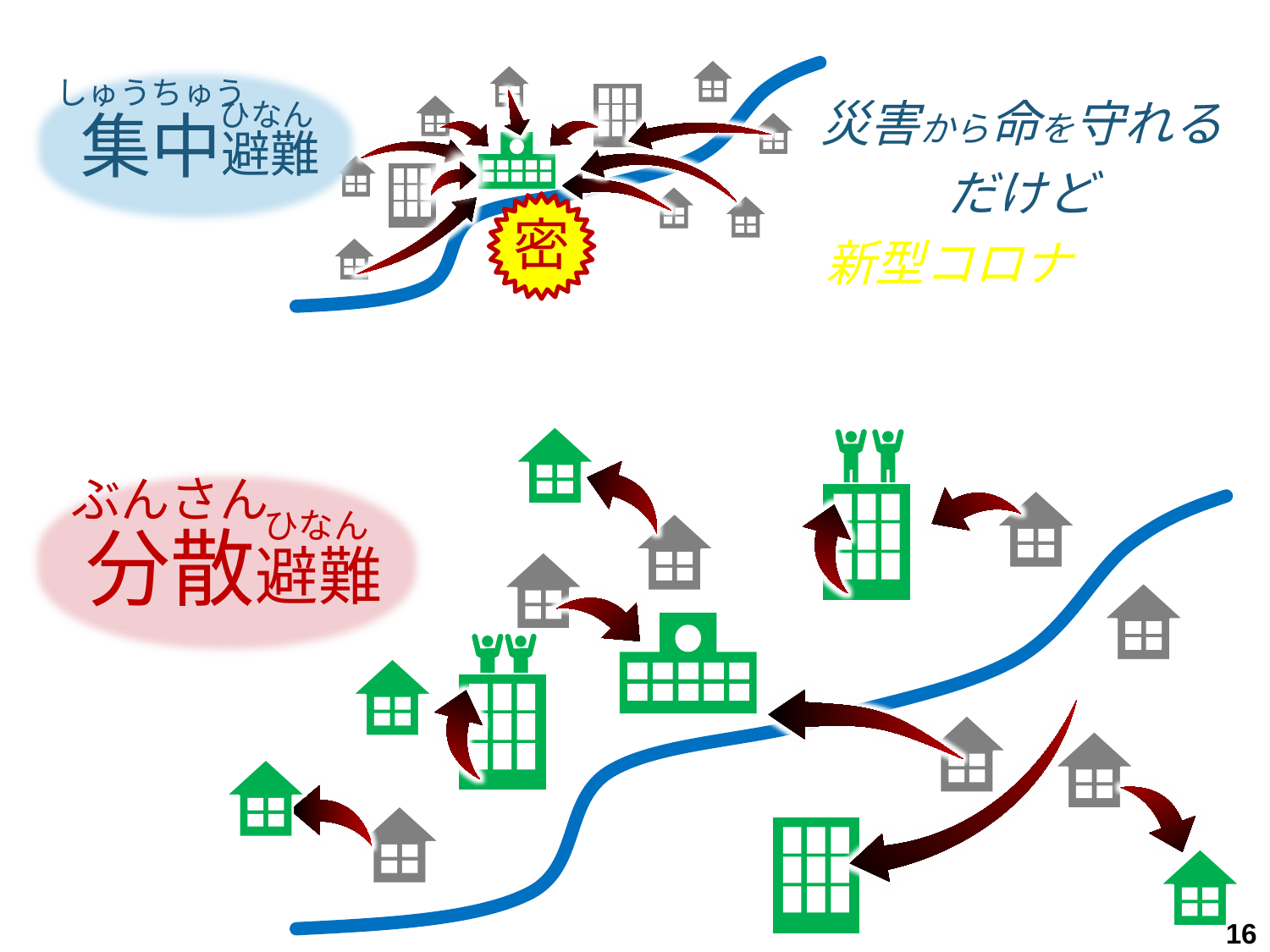

しゅうちゅう

ひなん
集中避難
災害から命を守れる
だけど
新型コロナ が心配

密

ば
ば
ら
避難
ら

ぶんさん

ひなん
分散避難

16